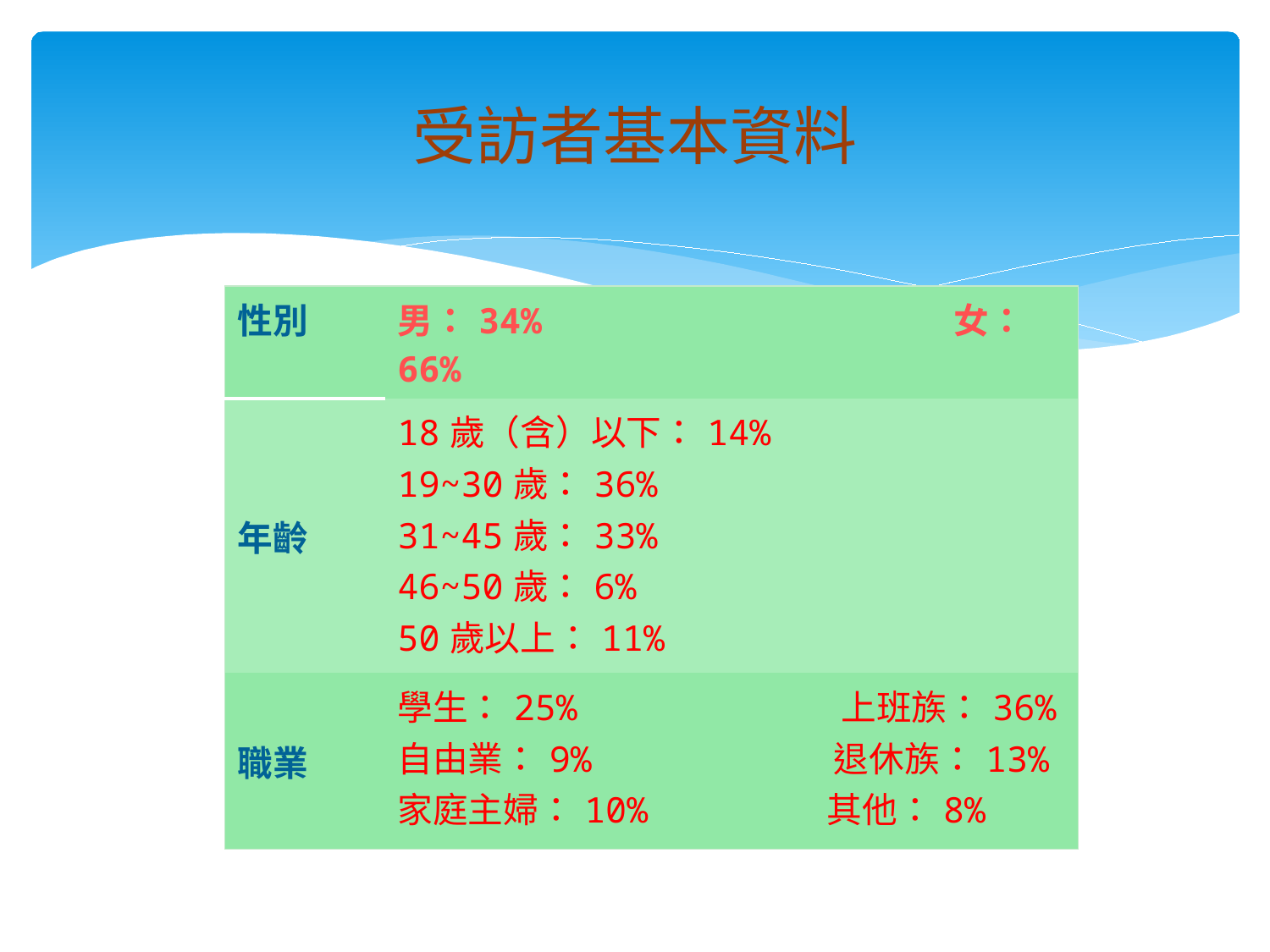

# 受訪者基本資料
| 性別 | 男：34% 女：66% |
| --- | --- |
| 年齡 | 18歲（含）以下：14% 19~30歲：36% 31~45歲：33% 46~50歲：6% 50歲以上：11% |
| 職業 | 學生：25% 上班族：36% 自由業：9% 退休族：13% 家庭主婦：10% 其他：8% |